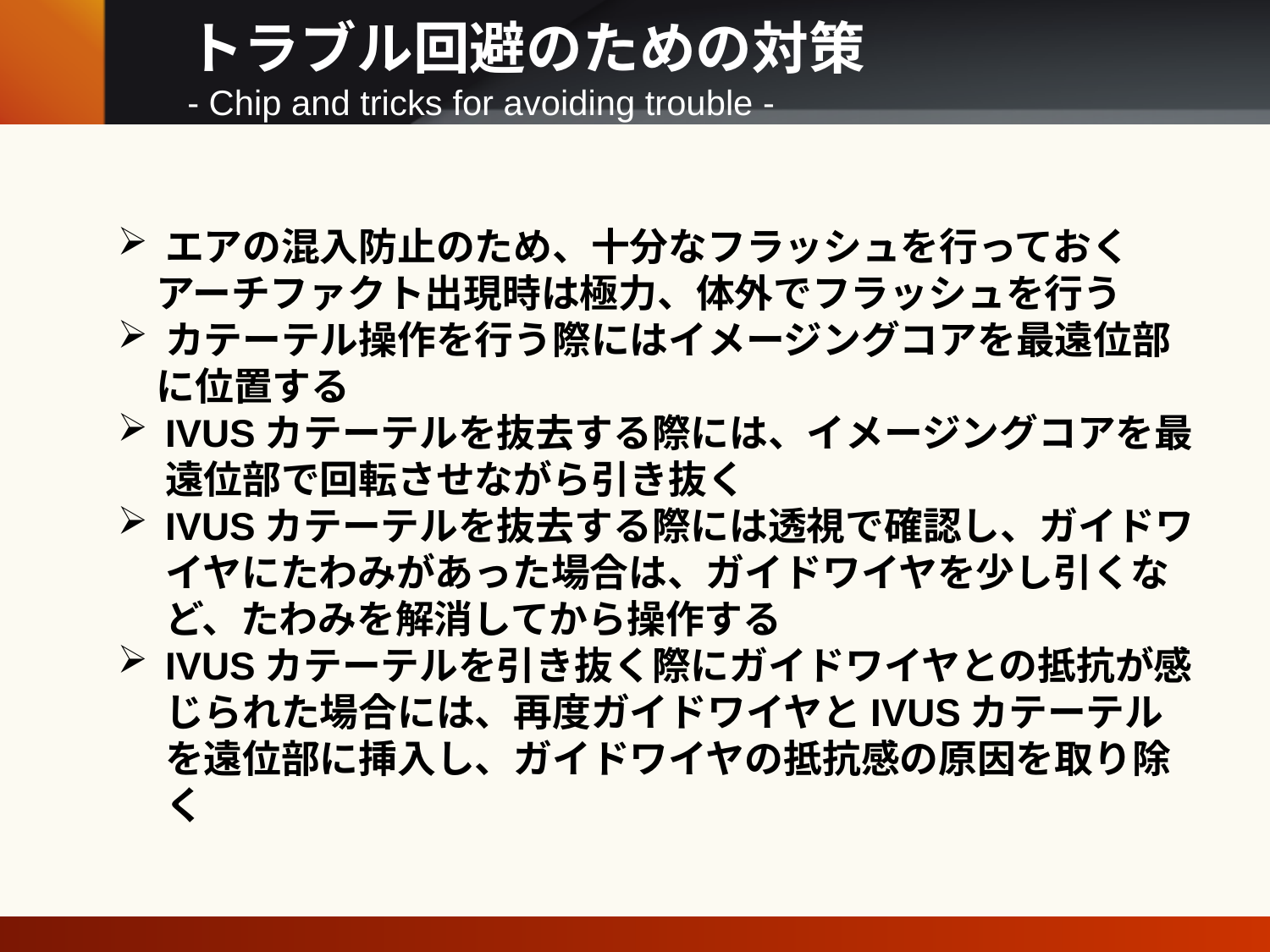

トラブル回避のための対策
- Chip and tricks for avoiding trouble -
エアの混入防止のため、十分なフラッシュを行っておく
　アーチファクト出現時は極力、体外でフラッシュを行う
カテーテル操作を行う際にはイメージングコアを最遠位部
　に位置する
IVUSカテーテルを抜去する際には、イメージングコアを最遠位部で回転させながら引き抜く
IVUSカテーテルを抜去する際には透視で確認し、ガイドワイヤにたわみがあった場合は、ガイドワイヤを少し引くなど、たわみを解消してから操作する
IVUSカテーテルを引き抜く際にガイドワイヤとの抵抗が感じられた場合には、再度ガイドワイヤとIVUSカテーテルを遠位部に挿入し、ガイドワイヤの抵抗感の原因を取り除く